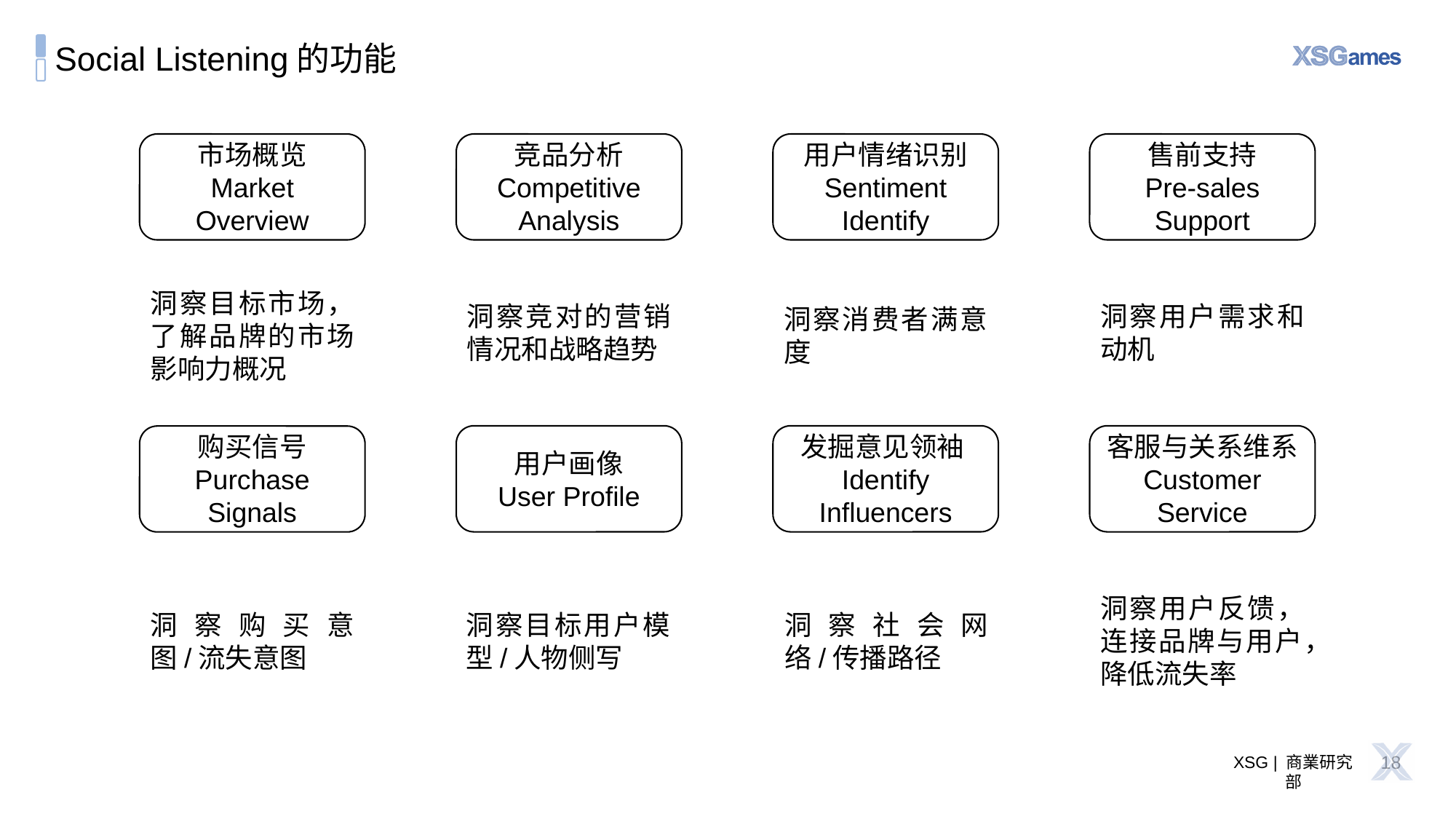

# Social Listening的功能
市场概览
Market Overview
竞品分析
Competitive Analysis
用户情绪识别
Sentiment Identify
售前支持
Pre-sales Support
洞察目标市场，了解品牌的市场影响力概况
洞察用户需求和动机
洞察竞对的营销情况和战略趋势
洞察消费者满意度
用户画像
User Profile
发掘意见领袖Identify Influencers
客服与关系维系
Customer Service
购买信号
Purchase Signals
洞察用户反馈，连接品牌与用户，降低流失率
洞察购买意图/流失意图
洞察目标用户模型/人物侧写
洞察社会网络/传播路径
18